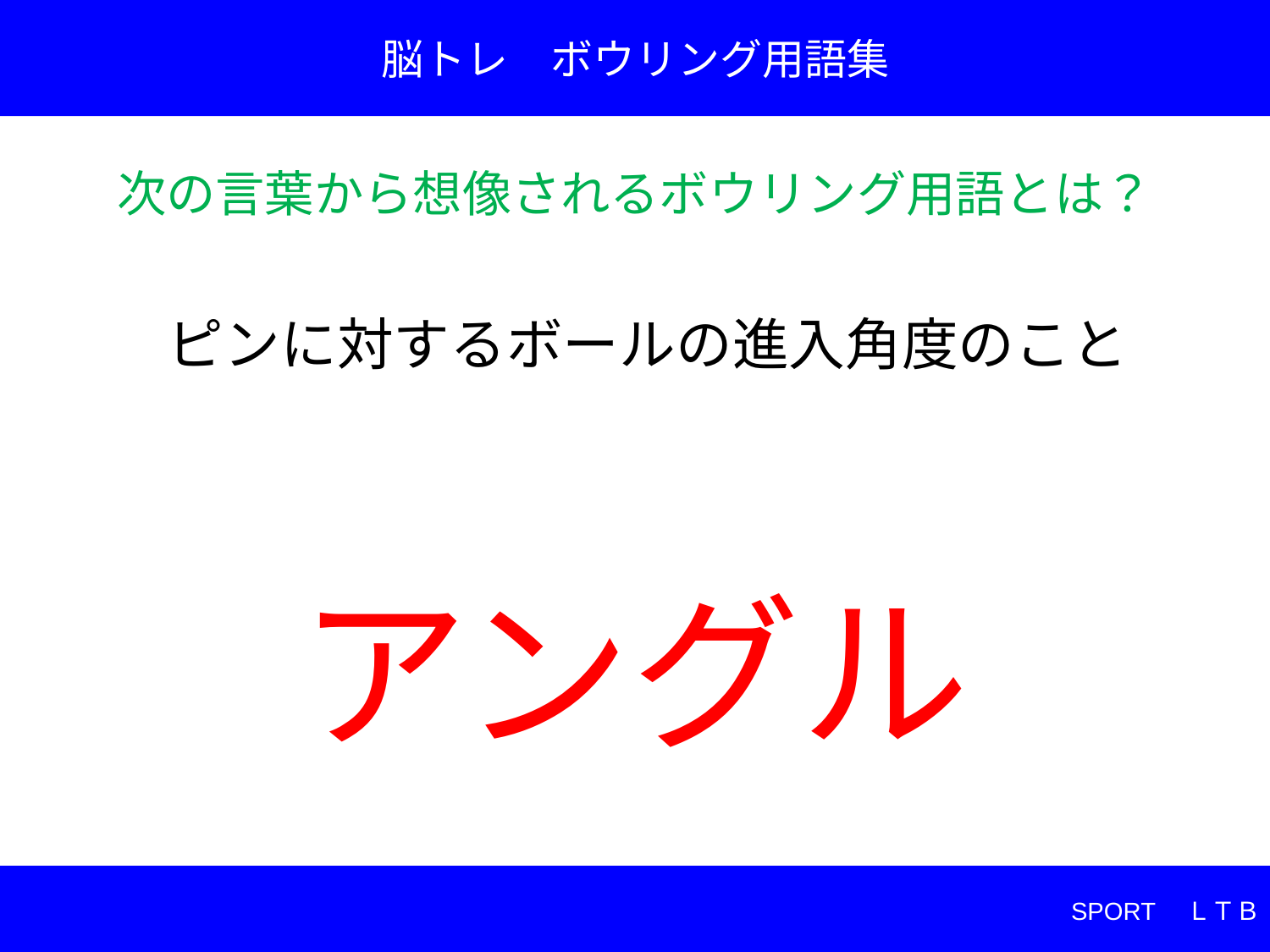

脳トレ　ボウリング用語集
次の言葉から想像されるボウリング用語とは？
ピンに対するボールの進入角度のこと
# アングル
SPORT　ＬＴＢ